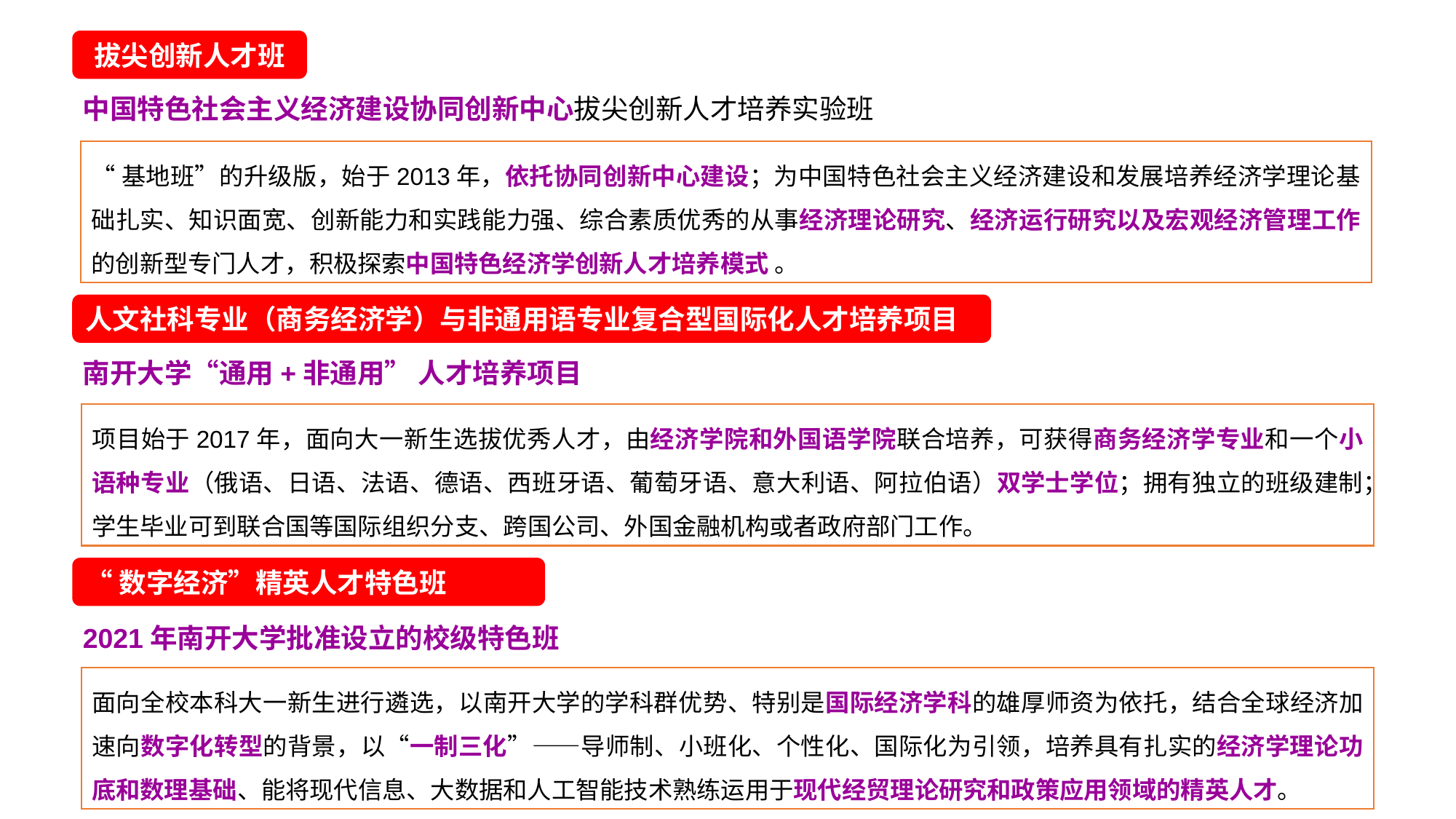

拔尖创新人才班
“基地班”的升级版，始于2013年，依托协同创新中心建设；为中国特色社会主义经济建设和发展培养经济学理论基础扎实、知识面宽、创新能力和实践能力强、综合素质优秀的从事经济理论研究、经济运行研究以及宏观经济管理工作的创新型专门人才，积极探索中国特色经济学创新人才培养模式 。
中国特色社会主义经济建设协同创新中心拔尖创新人才培养实验班
人文社科专业（商务经济学）与非通用语专业复合型国际化人才培养项目
南开大学“通用+非通用” 人才培养项目
项目始于2017年，面向大一新生选拔优秀人才，由经济学院和外国语学院联合培养，可获得商务经济学专业和一个小语种专业（俄语、日语、法语、德语、西班牙语、葡萄牙语、意大利语、阿拉伯语）双学士学位；拥有独立的班级建制；学生毕业可到联合国等国际组织分支、跨国公司、外国金融机构或者政府部门工作。
“数字经济”精英人才特色班
2021年南开大学批准设立的校级特色班
面向全校本科大一新生进行遴选，以南开大学的学科群优势、特别是国际经济学科的雄厚师资为依托，结合全球经济加速向数字化转型的背景，以“一制三化”——导师制、小班化、个性化、国际化为引领，培养具有扎实的经济学理论功底和数理基础、能将现代信息、大数据和人工智能技术熟练运用于现代经贸理论研究和政策应用领域的精英人才。